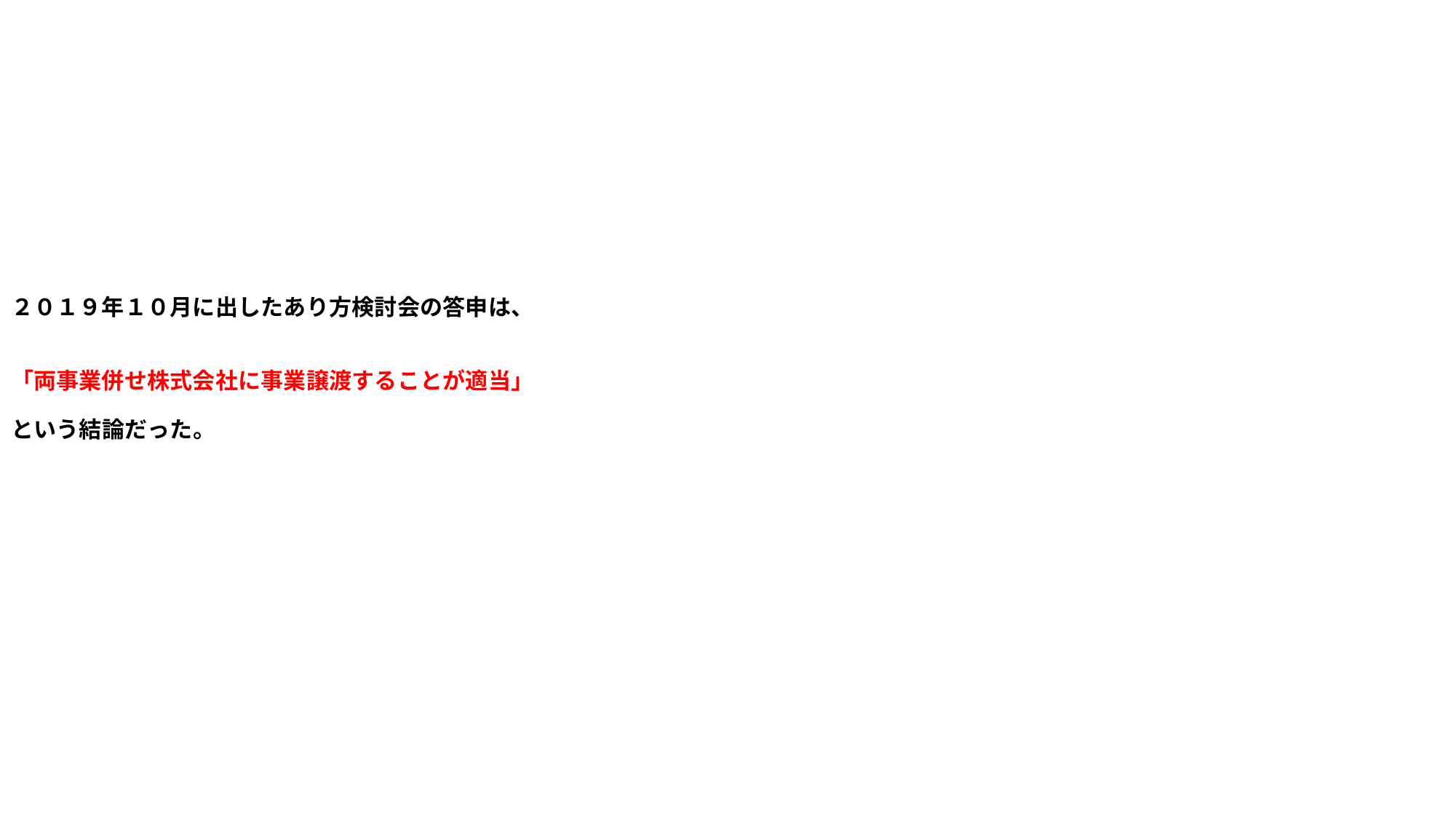

# ２０１９年１０月に出したあり方検討会の答申は、 「両事業併せ株式会社に事業譲渡することが適当」　　　　　　 という結論だった。